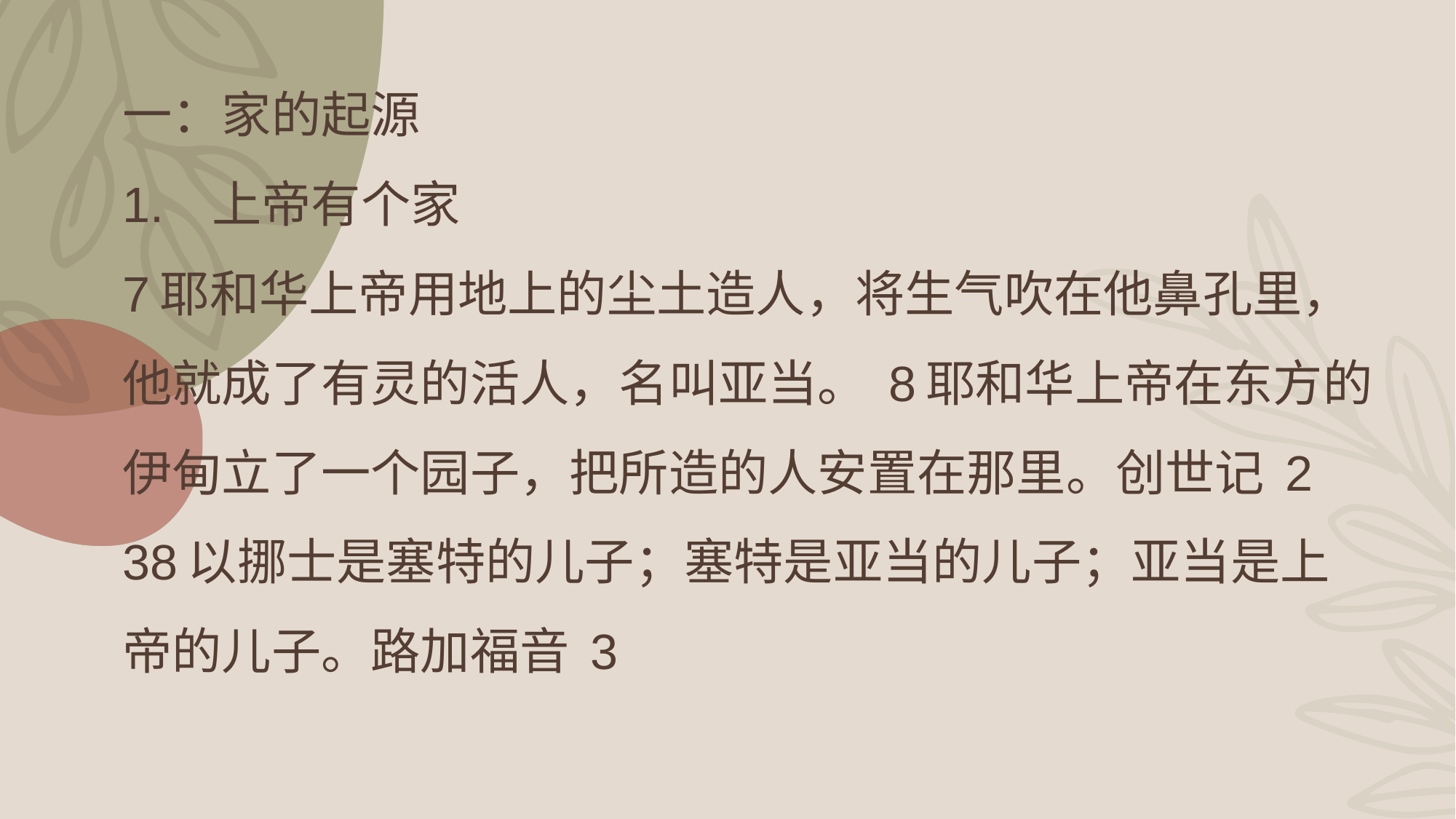

一：家的起源
1.	上帝有个家
7耶和华上帝用地上的尘土造人，将生气吹在他鼻孔里，他就成了有灵的活人，名叫亚当。 8耶和华上帝在东方的伊甸立了一个园子，把所造的人安置在那里。创世记 2
38以挪士是塞特的儿子；塞特是亚当的儿子；亚当是上帝的儿子。路加福音 3